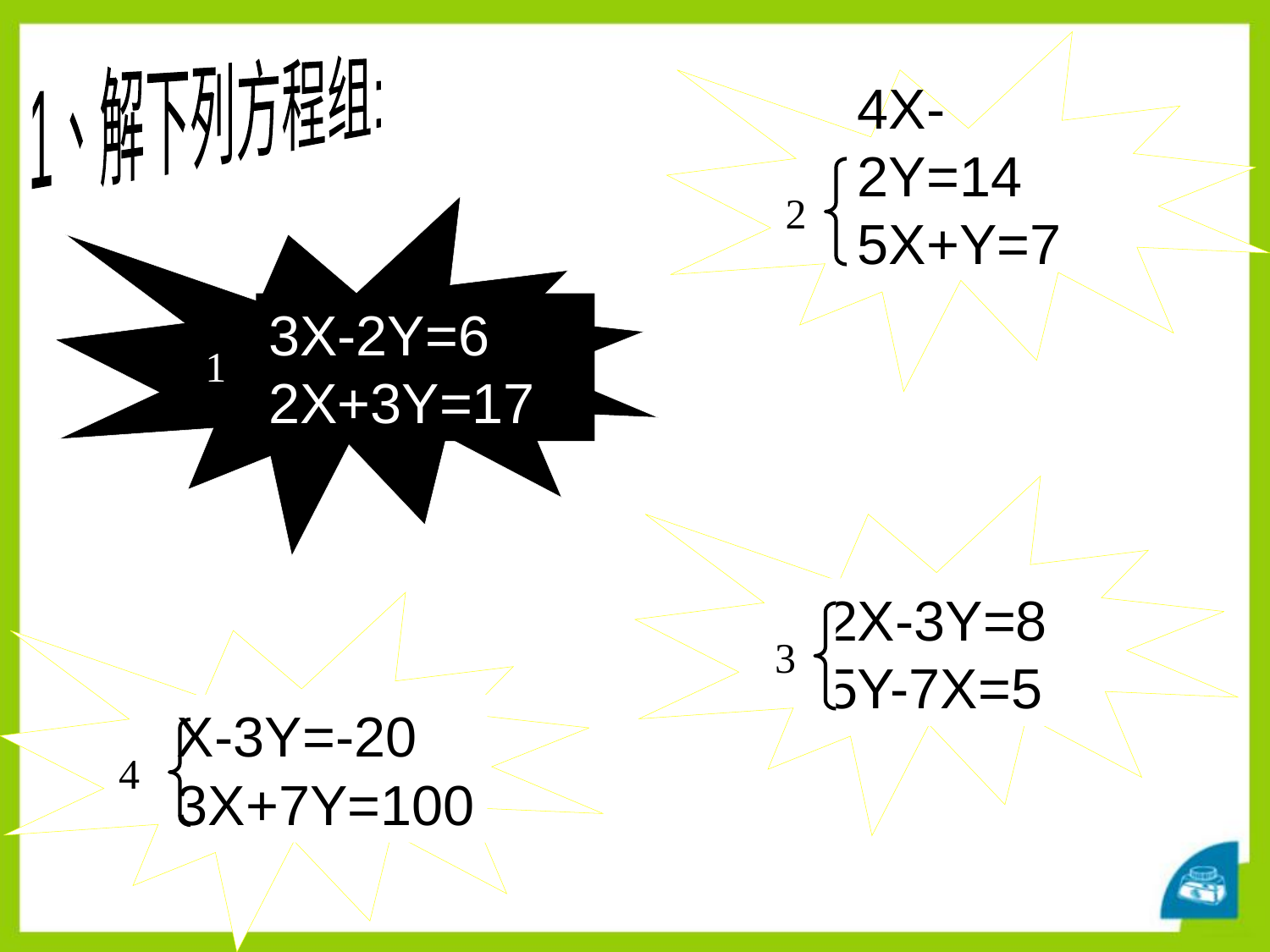

4X-2Y=14
5X+Y=7

2
1、解下列方程组:

3X-2Y=6
2X+3Y=17

1

2X-3Y=8
5Y-7X=5

3

X-3Y=-20
3X+7Y=100

4